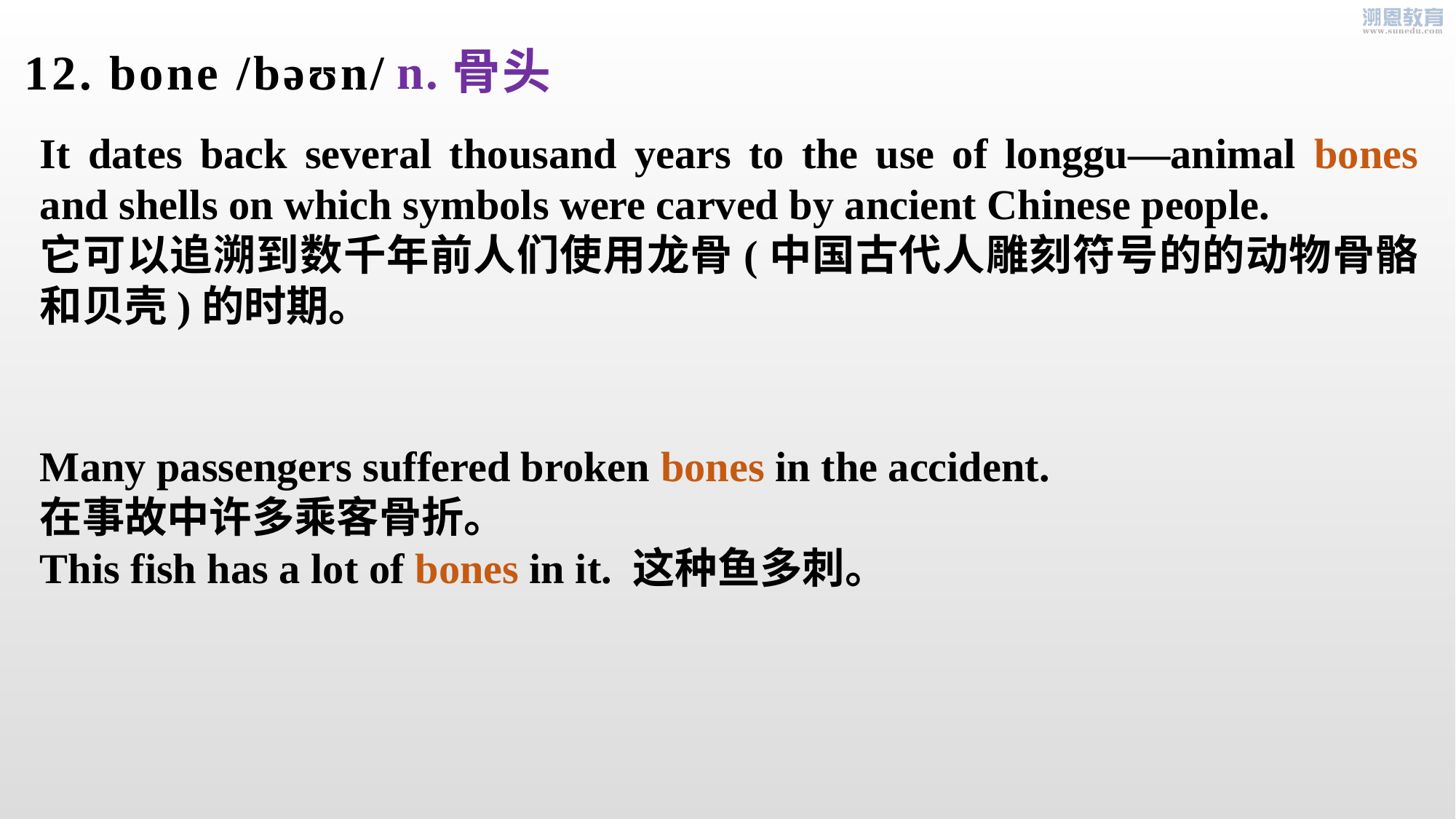

n.骨头
12. bone /bəʊn/
It dates back several thousand years to the use of longgu—animal bones and shells on which symbols were carved by ancient Chinese people.
它可以追溯到数千年前人们使用龙骨(中国古代人雕刻符号的的动物骨骼和贝壳)的时期。

Many passengers suffered broken bones in the accident.
在事故中许多乘客骨折。
This fish has a lot of bones in it. 这种鱼多刺。